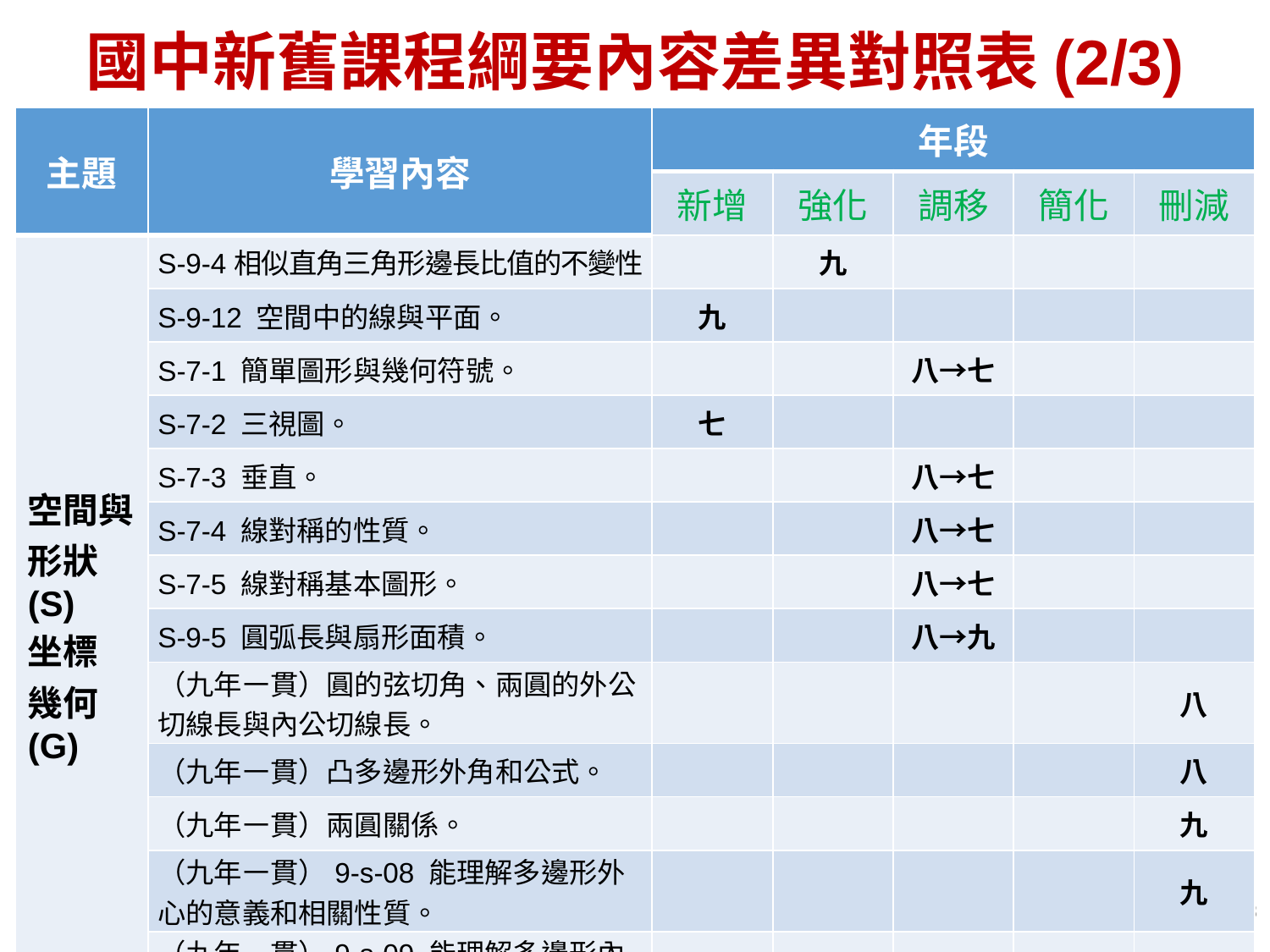

# 國中新舊課程綱要內容差異對照表(2/3)
| 主題 | 學習內容 | 年段 |  |  |  |  |
| --- | --- | --- | --- | --- | --- | --- |
|  |  | 新增 | 強化 | 調移 | 簡化 | 刪減 |
| 空間與形狀(S) 坐標 幾何(G) | S-9-4相似直角三角形邊長比值的不變性。 |  | 九 |  |  |  |
|  | S-9-12 空間中的線與平面。 | 九 |  |  |  |  |
|  | S-7-1 簡單圖形與幾何符號。 |  |  | 八→七 |  |  |
|  | S-7-2 三視圖。 | 七 |  |  |  |  |
|  | S-7-3 垂直。 |  |  | 八→七 |  |  |
|  | S-7-4 線對稱的性質。 |  |  | 八→七 |  |  |
|  | S-7-5 線對稱基本圖形。 |  |  | 八→七 |  |  |
|  | S-9-5 圓弧長與扇形面積。 |  |  | 八→九 |  |  |
|  | （九年㇐貫）圓的弦切角、兩圓的外公切線⾧與內公切線⾧。 |  |  |  |  | 八 |
|  | （九年㇐貫）凸多邊形外角和公式。 |  |  |  |  | 八 |
|  | （九年㇐貫）兩圓關係。 |  |  |  |  | 九 |
|  | （九年㇐貫）9-s-08 能理解多邊形外心的意義和相關性質。 |  |  |  |  | 九 |
|  | （九年㇐貫）9-s-09 能理解多邊形內心的意義和相關性質。 |  |  |  |  | 九 |
43